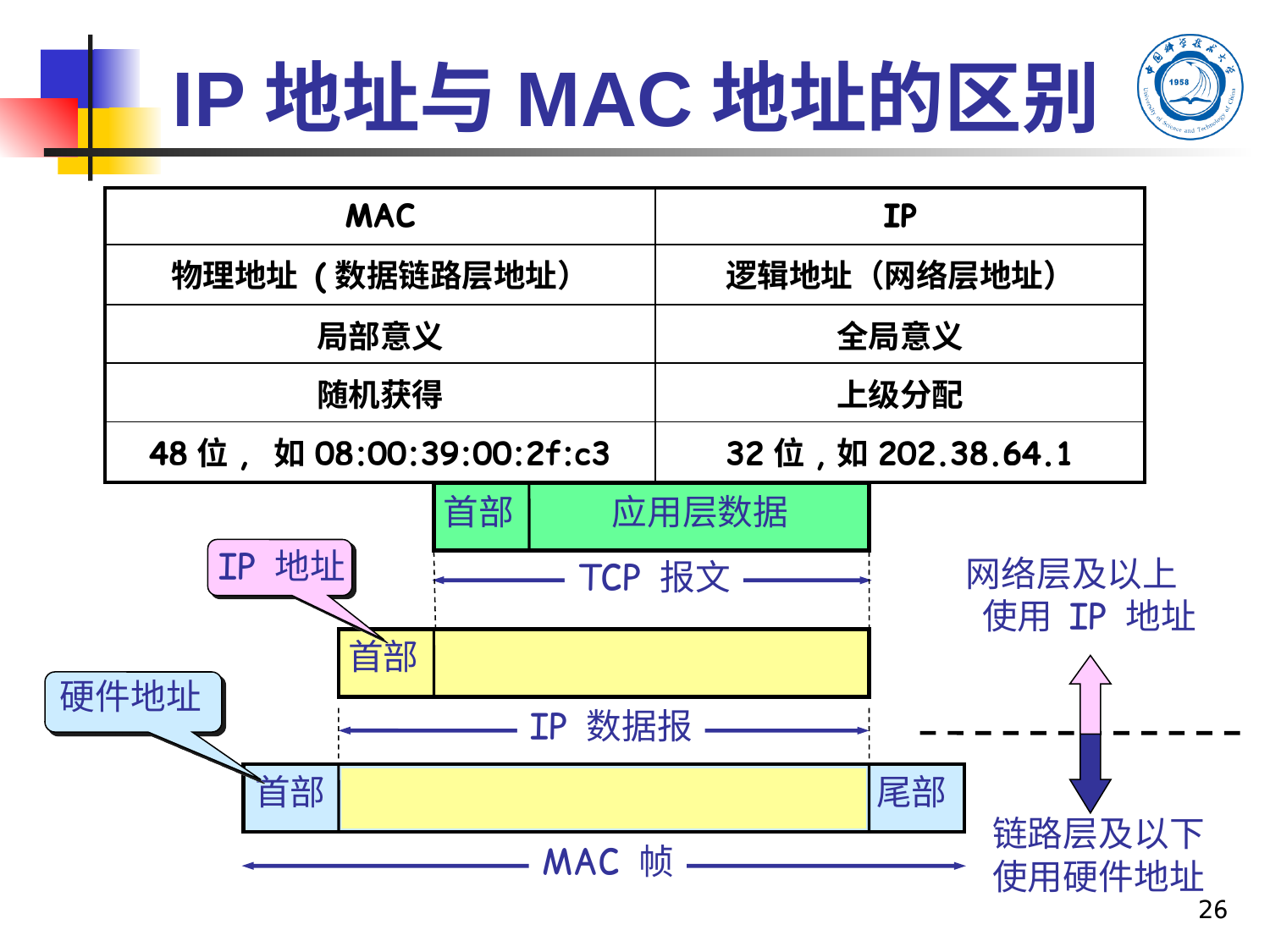

# IP地址与MAC地址的区别
| MAC | IP |
| --- | --- |
| 物理地址 (数据链路层地址） | 逻辑地址（网络层地址） |
| 局部意义 | 全局意义 |
| 随机获得 | 上级分配 |
| 48位, 如08:00:39:00:2f:c3 | 32位,如202.38.64.1 |

应用层数据
首部
IP 地址

网络层及以上
 使用 IP 地址

TCP 报文

首部

硬件地址

链路层及以下
使用硬件地址
IP 数据报

首部
尾部

MAC 帧

26